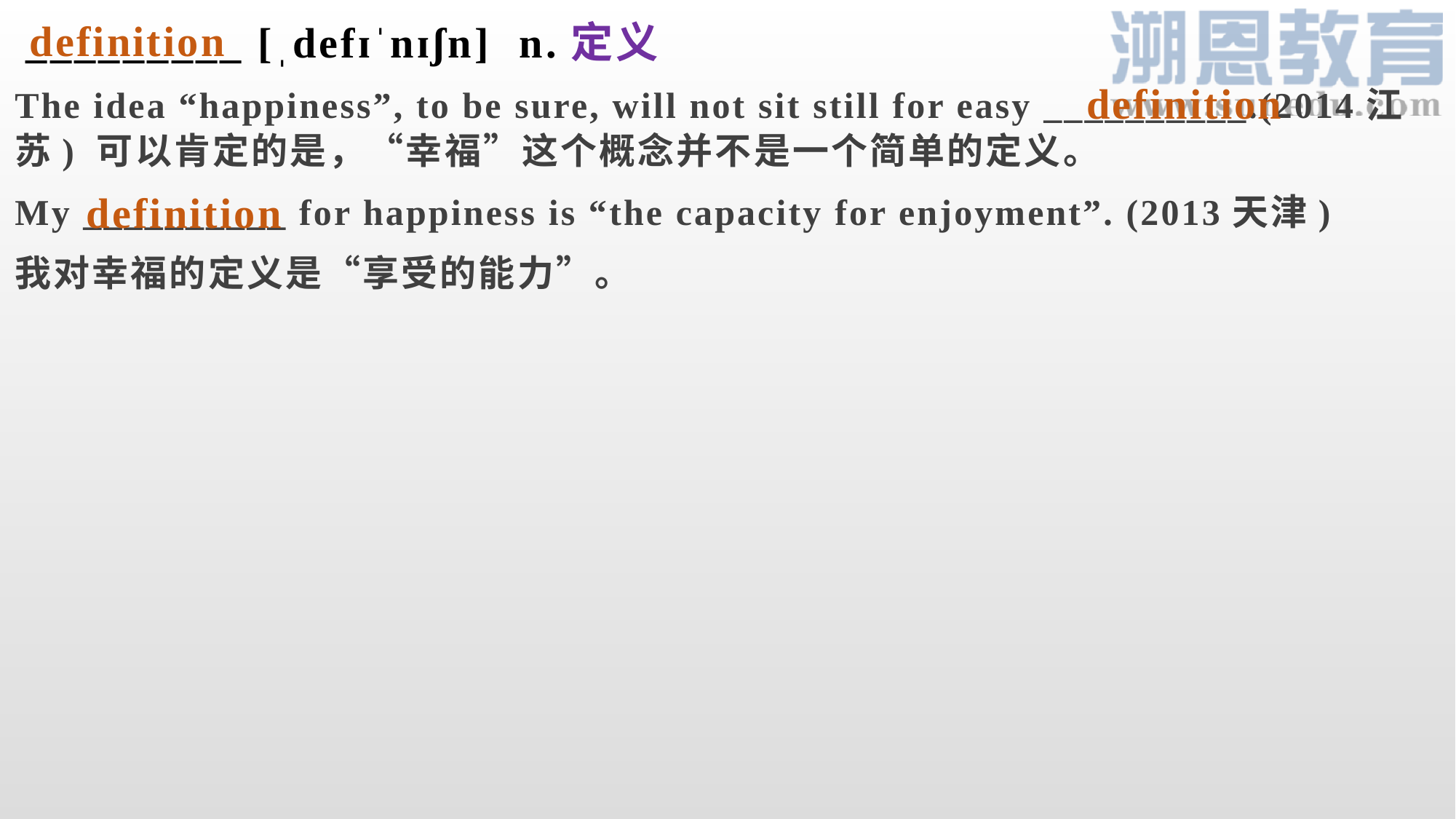

definition
_________ [ˌdefɪˈnɪʃn]  n.定义
definition
The idea “happiness”, to be sure, will not sit still for easy __________.(2014江苏) 可以肯定的是，“幸福”这个概念并不是一个简单的定义。
My __________ for happiness is “the capacity for enjoyment”. (2013天津)
我对幸福的定义是“享受的能力”。
definition